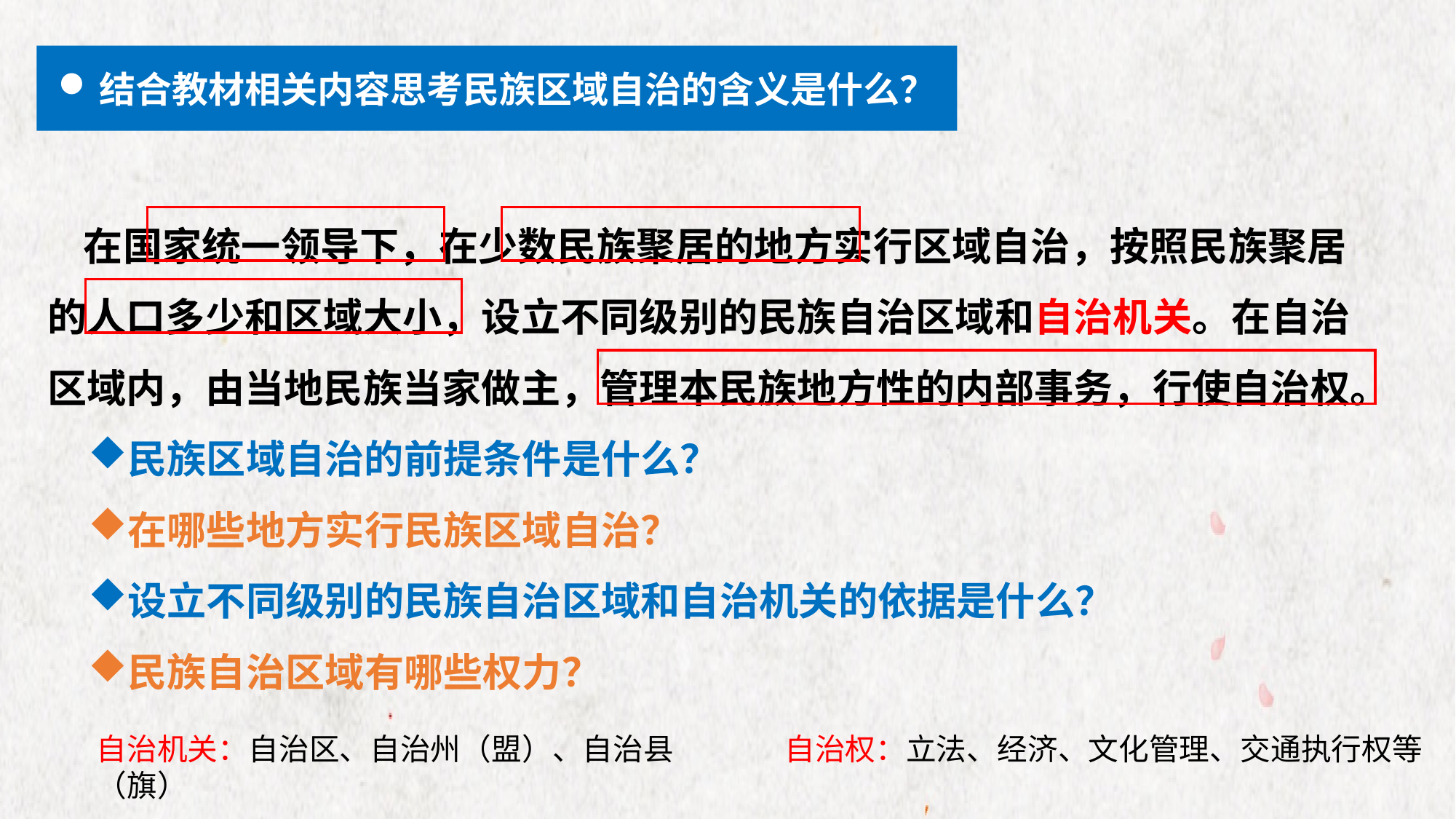

结合教材相关内容思考民族区域自治的含义是什么？
   在国家统一领导下，在少数民族聚居的地方实行区域自治，按照民族聚居的人口多少和区域大小，设立不同级别的民族自治区域和自治机关。在自治区域内，由当地民族当家做主，管理本民族地方性的内部事务，行使自治权。
民族区域自治的前提条件是什么？
在哪些地方实行民族区域自治？
设立不同级别的民族自治区域和自治机关的依据是什么？
民族自治区域有哪些权力？

自治机关：自治区、自治州（盟）、自治县（旗）
自治权：立法、经济、文化管理、交通执行权等